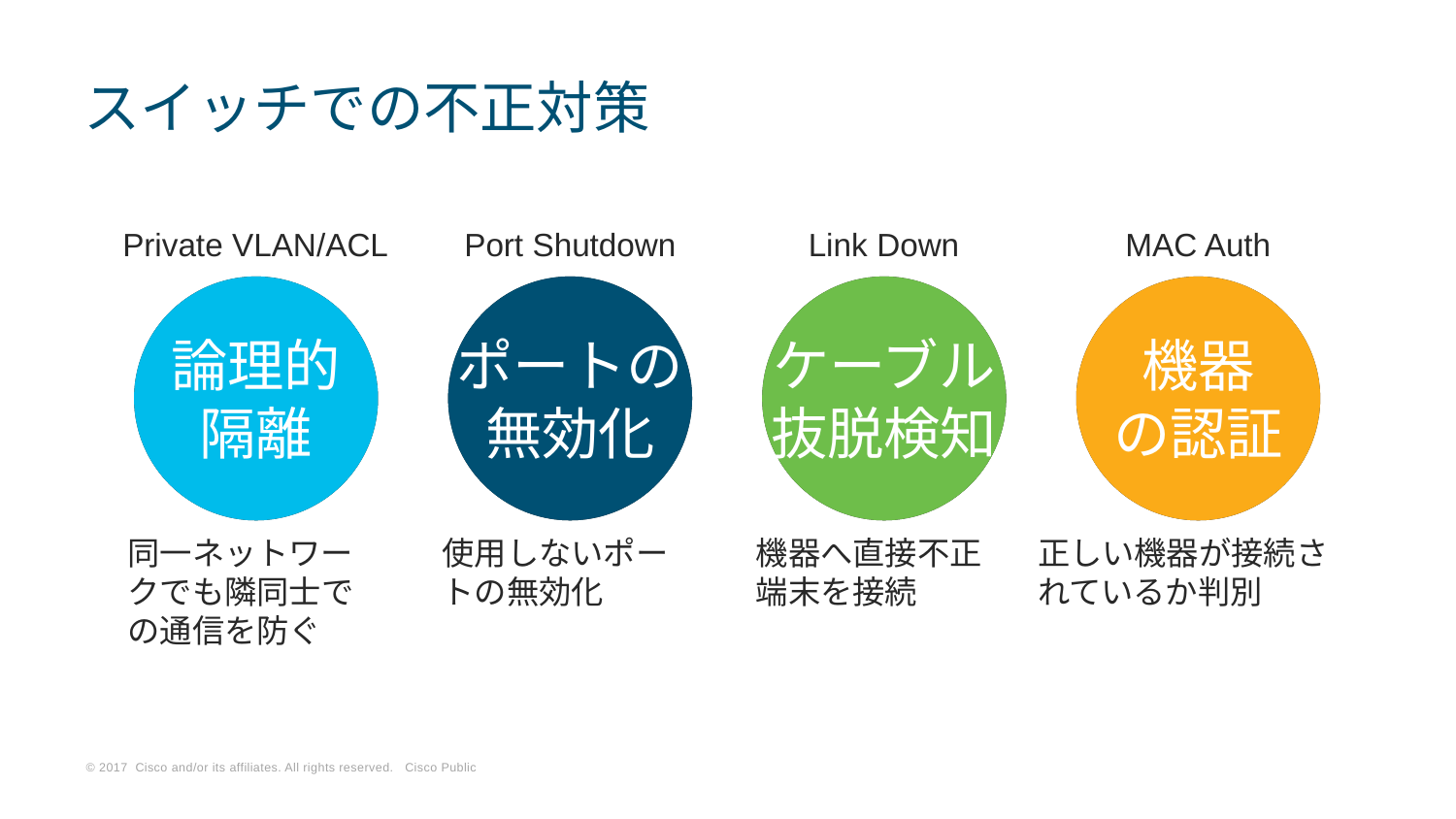

# スイッチでの不正対策
Private VLAN/ACL
Port Shutdown
Link Down
MAC Auth
感染拡大
論理的
隔離
情報漏洩
ポートの
無効化
不正操作
ケーブル
抜脱検知
不正接続
機器
の認証
同一ネットワークでも隣同士での通信を防ぐ
使用しないポートの無効化
機器へ直接不正端末を接続
正しい機器が接続されているか判別